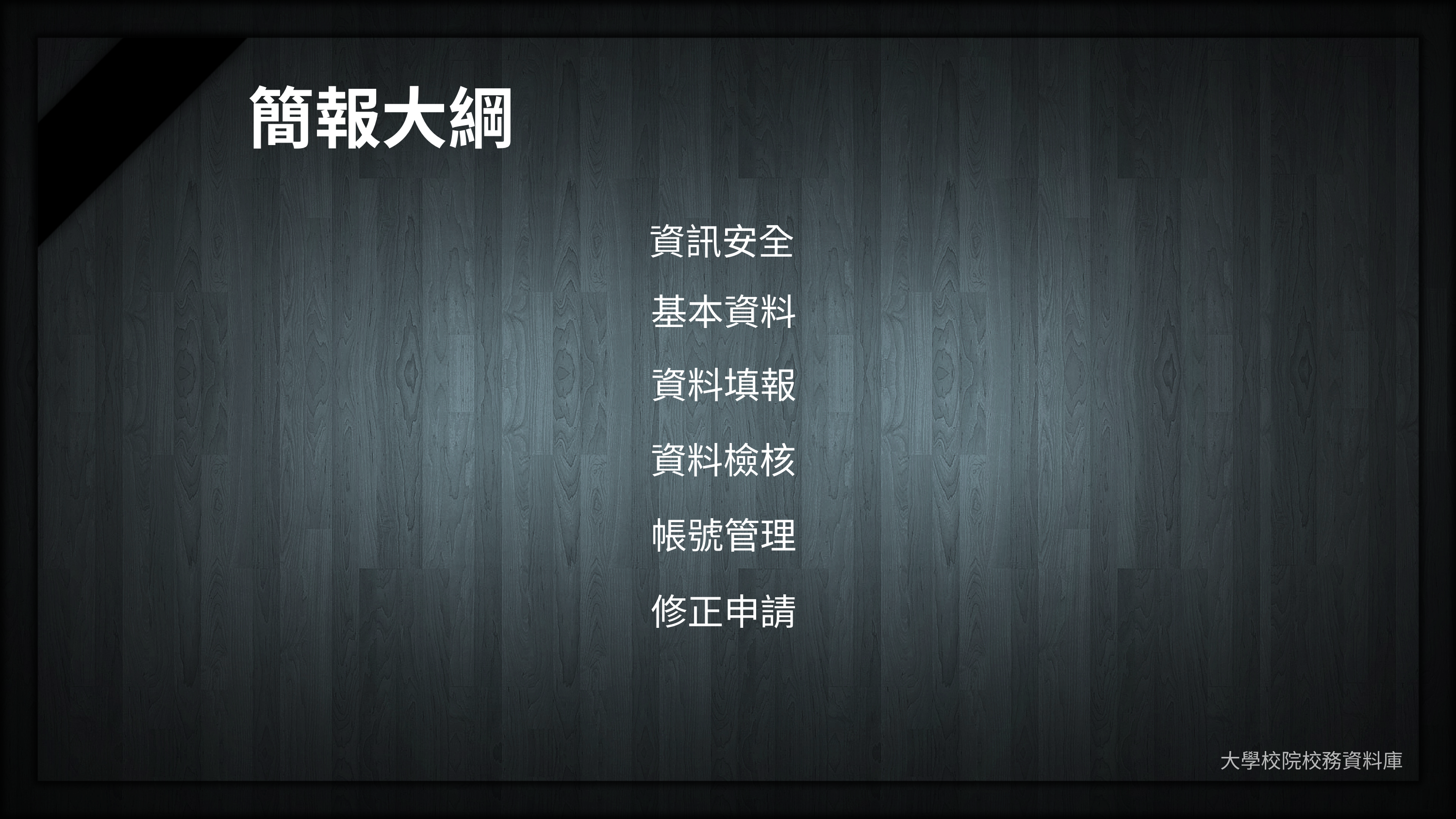

# 簡報大綱
資訊安全
基本資料
資料填報
資料檢核
帳號管理
修正申請